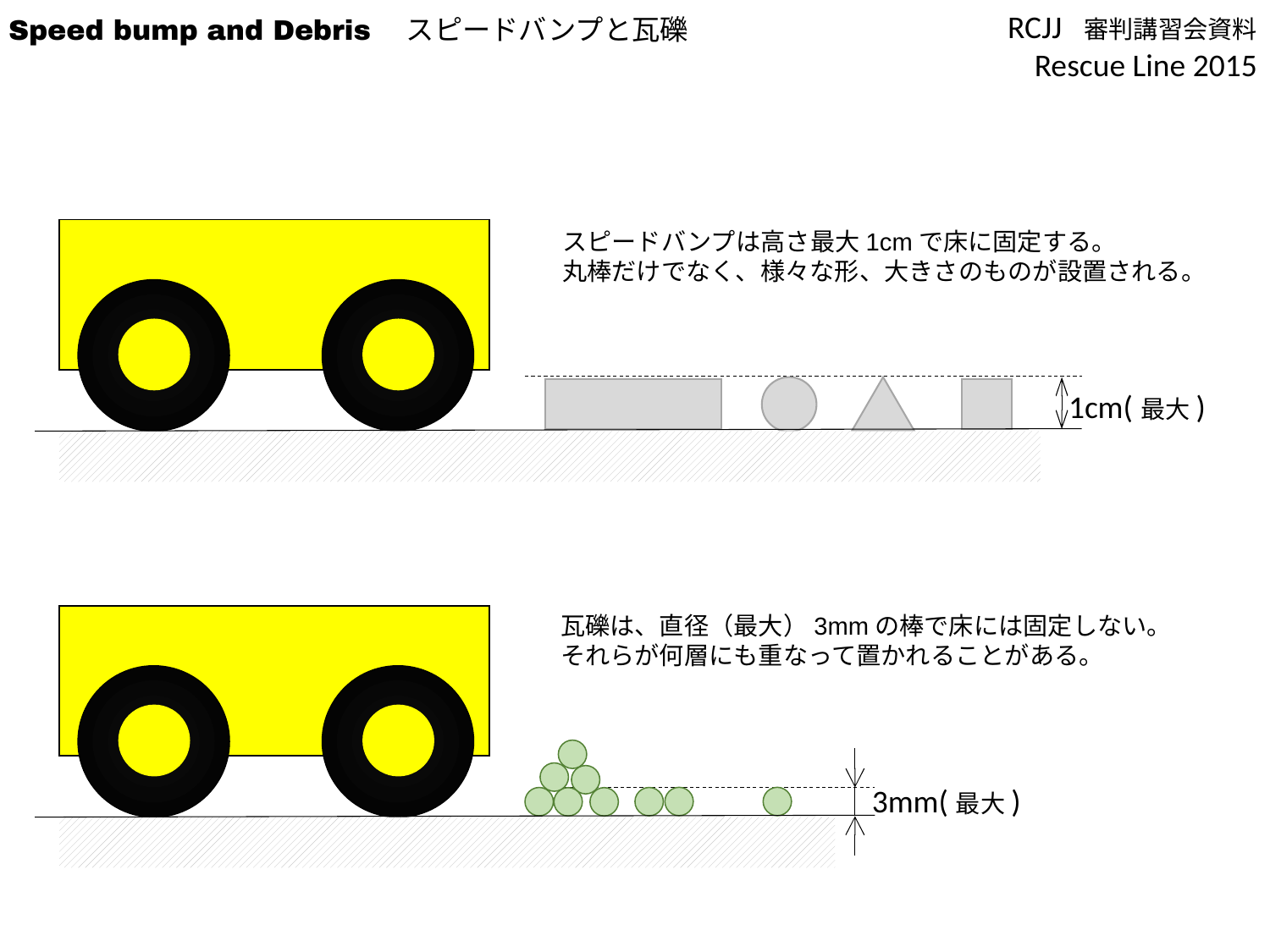

Speed bump and Debris　スピードバンプと瓦礫

スピードバンプは高さ最大1cmで床に固定する。
丸棒だけでなく、様々な形、大きさのものが設置される。

1cm(最大)

瓦礫は、直径（最大）3mmの棒で床には固定しない。
それらが何層にも重なって置かれることがある。

3mm(最大)